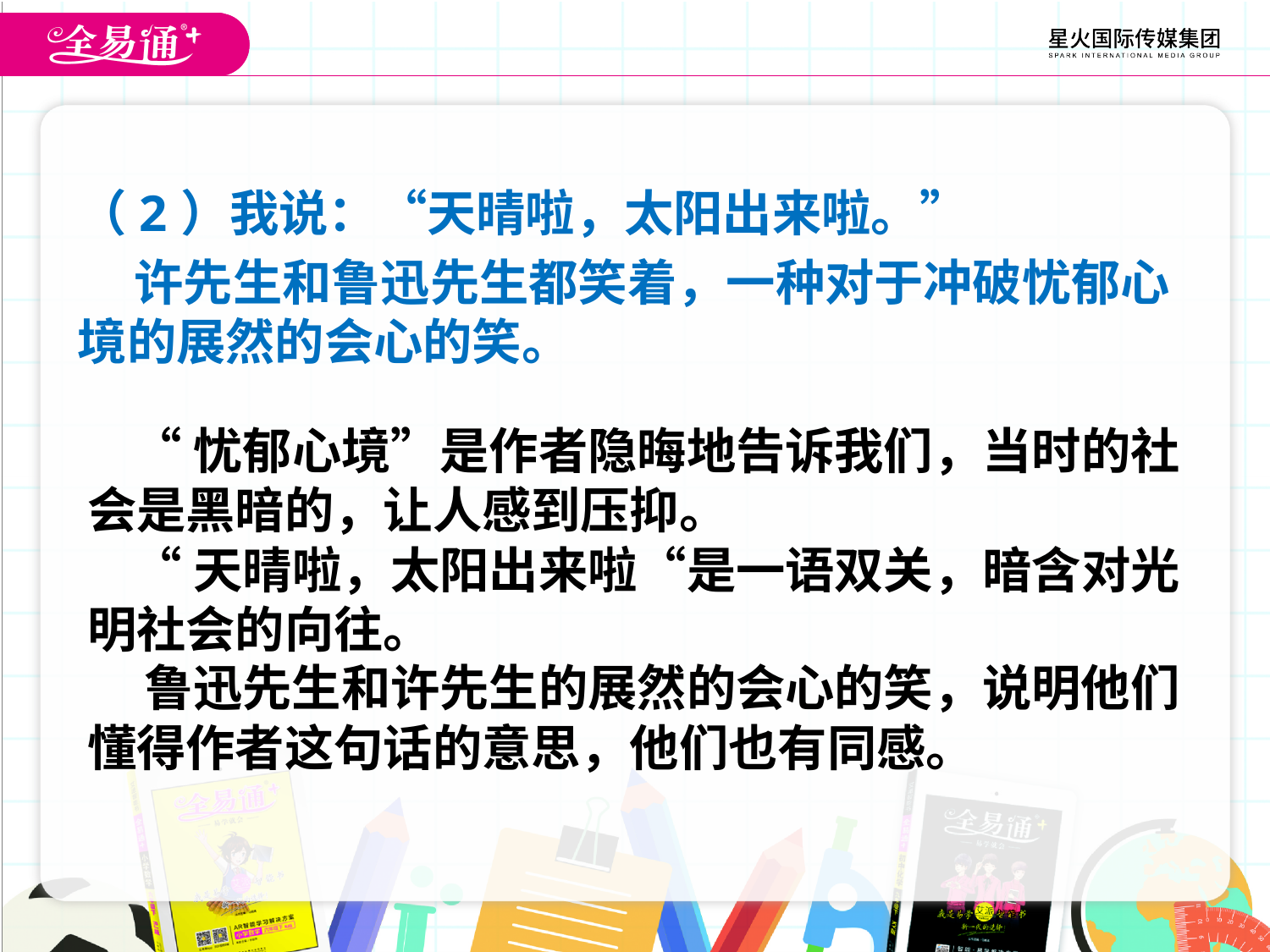

（2）我说：“天晴啦，太阳出来啦。”
    许先生和鲁迅先生都笑着，一种对于冲破忧郁心境的展然的会心的笑。
    “忧郁心境”是作者隐晦地告诉我们，当时的社会是黑暗的，让人感到压抑。
    “天晴啦，太阳出来啦“是一语双关，暗含对光明社会的向往。
    鲁迅先生和许先生的展然的会心的笑，说明他们懂得作者这句话的意思，他们也有同感。